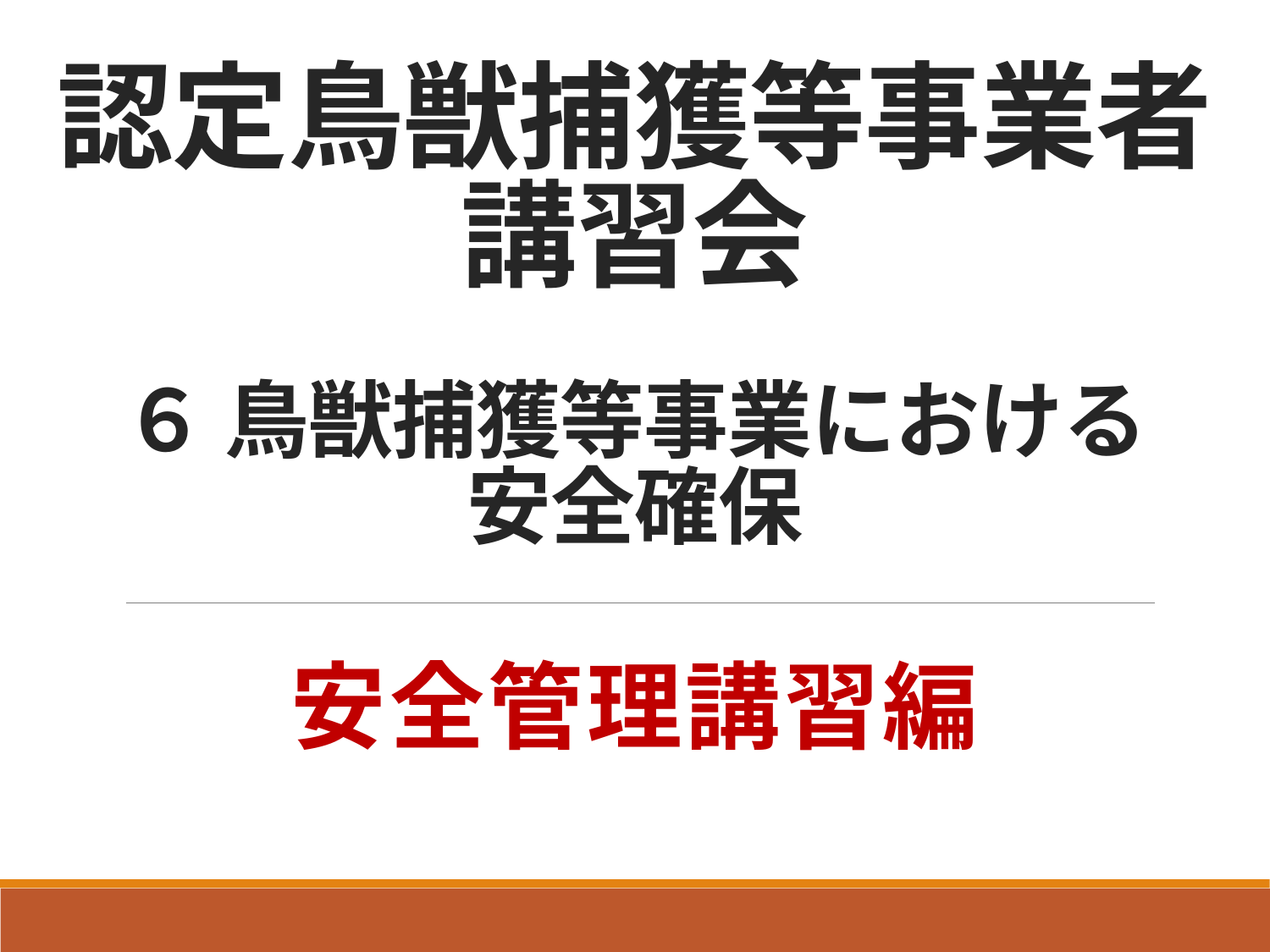

# 認定鳥獣捕獲等事業者 講習会 ６ 鳥獣捕獲等事業における 安全確保
安全管理講習編